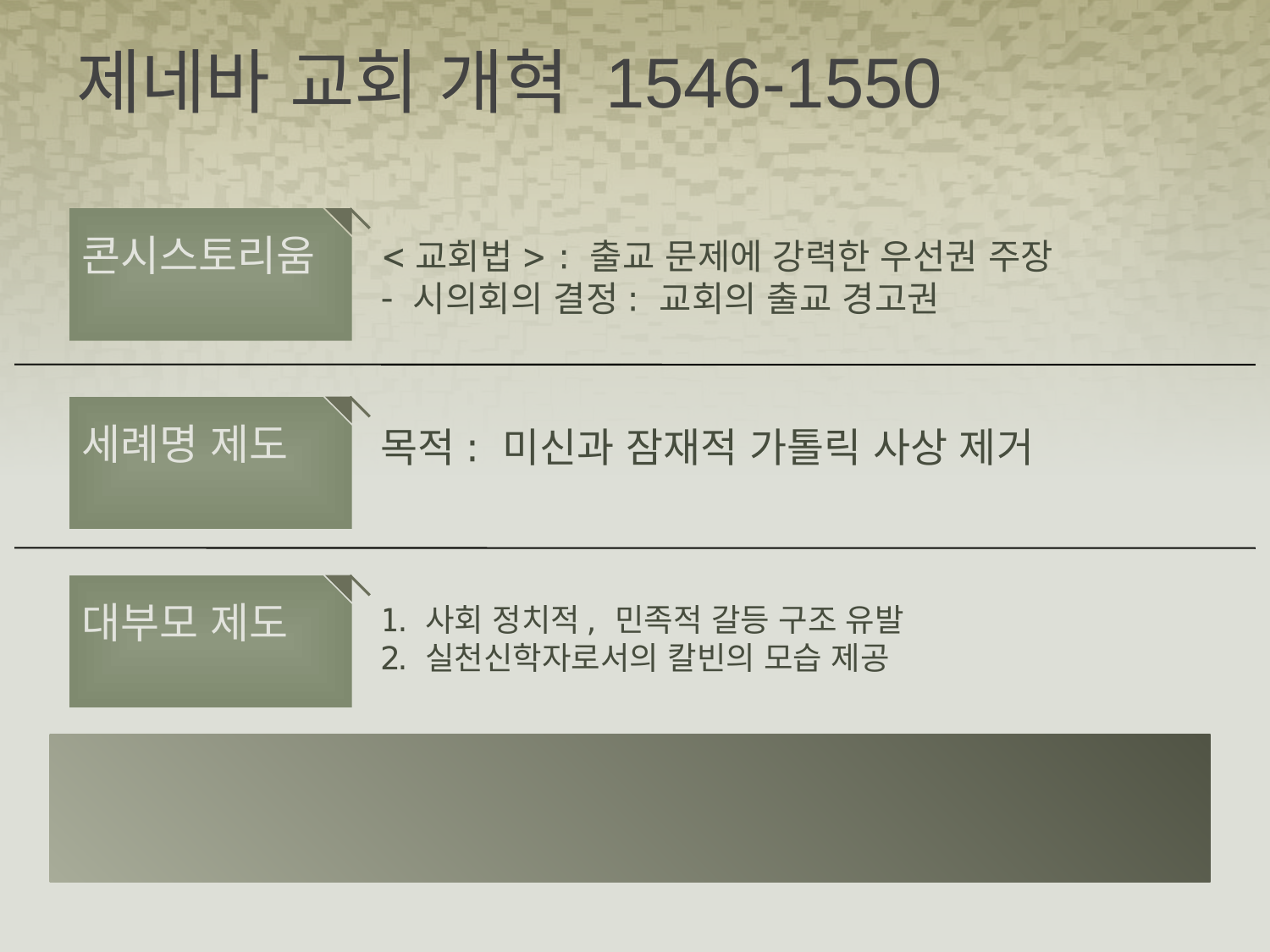

# 제네바 교회 개혁 1546-1550
콘시스토리움

<교회법> : 출교 문제에 강력한 우선권 주장
- 시의회의 결정: 교회의 출교 경고권
세례명 제도

목적: 미신과 잠재적 가톨릭 사상 제거
대부모 제도

1. 사회 정치적, 민족적 갈등 구조 유발
2. 실천신학자로서의 칼빈의 모습 제공